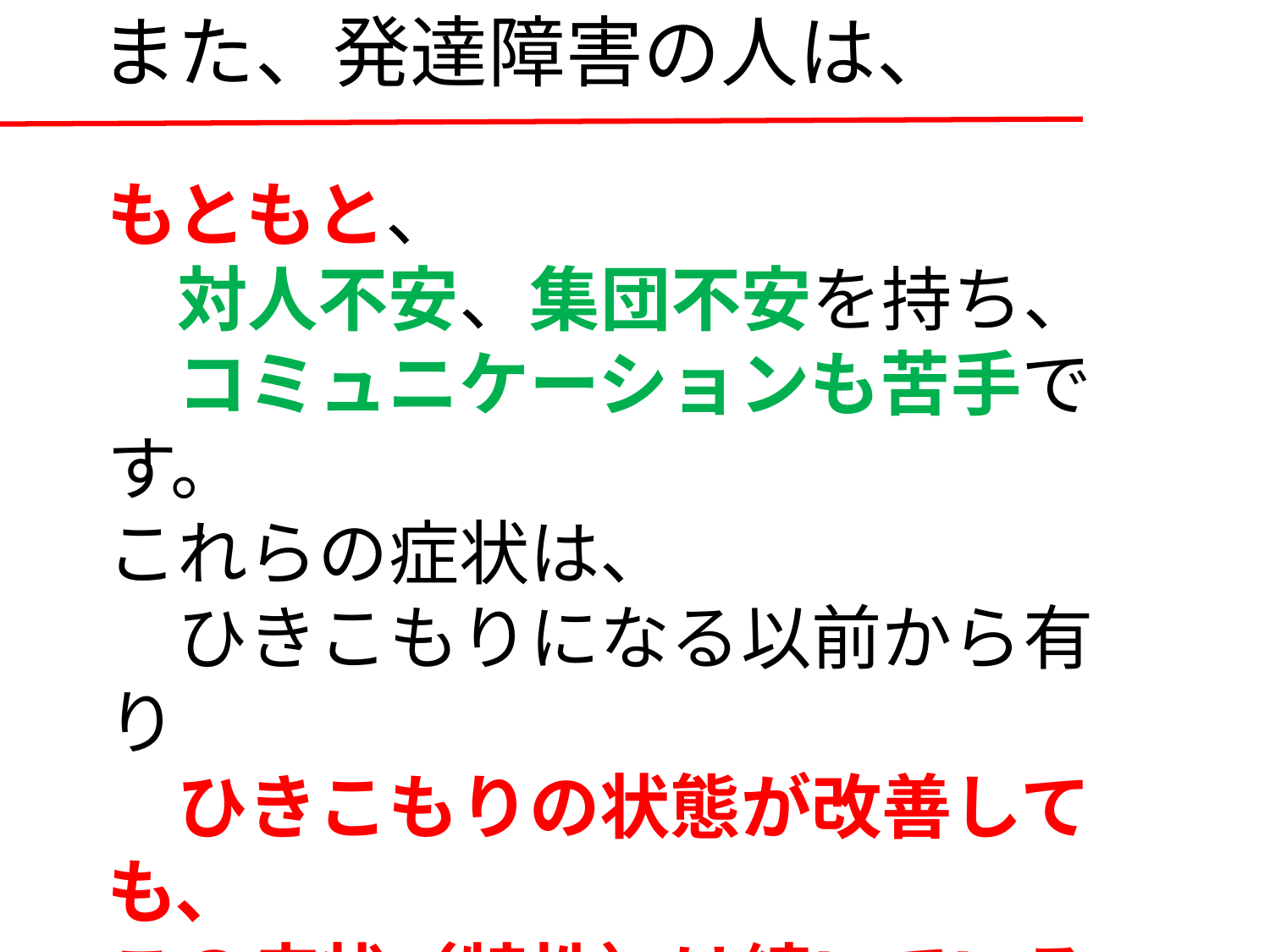

# また、発達障害の人は、
もともと、
　対人不安、集団不安を持ち、
　コミュニケーションも苦手です。
これらの症状は、
　ひきこもりになる以前から有り
　ひきこもりの状態が改善しても、
この症状（特性）は続いている
　ことを、忘れないようにしましょう。